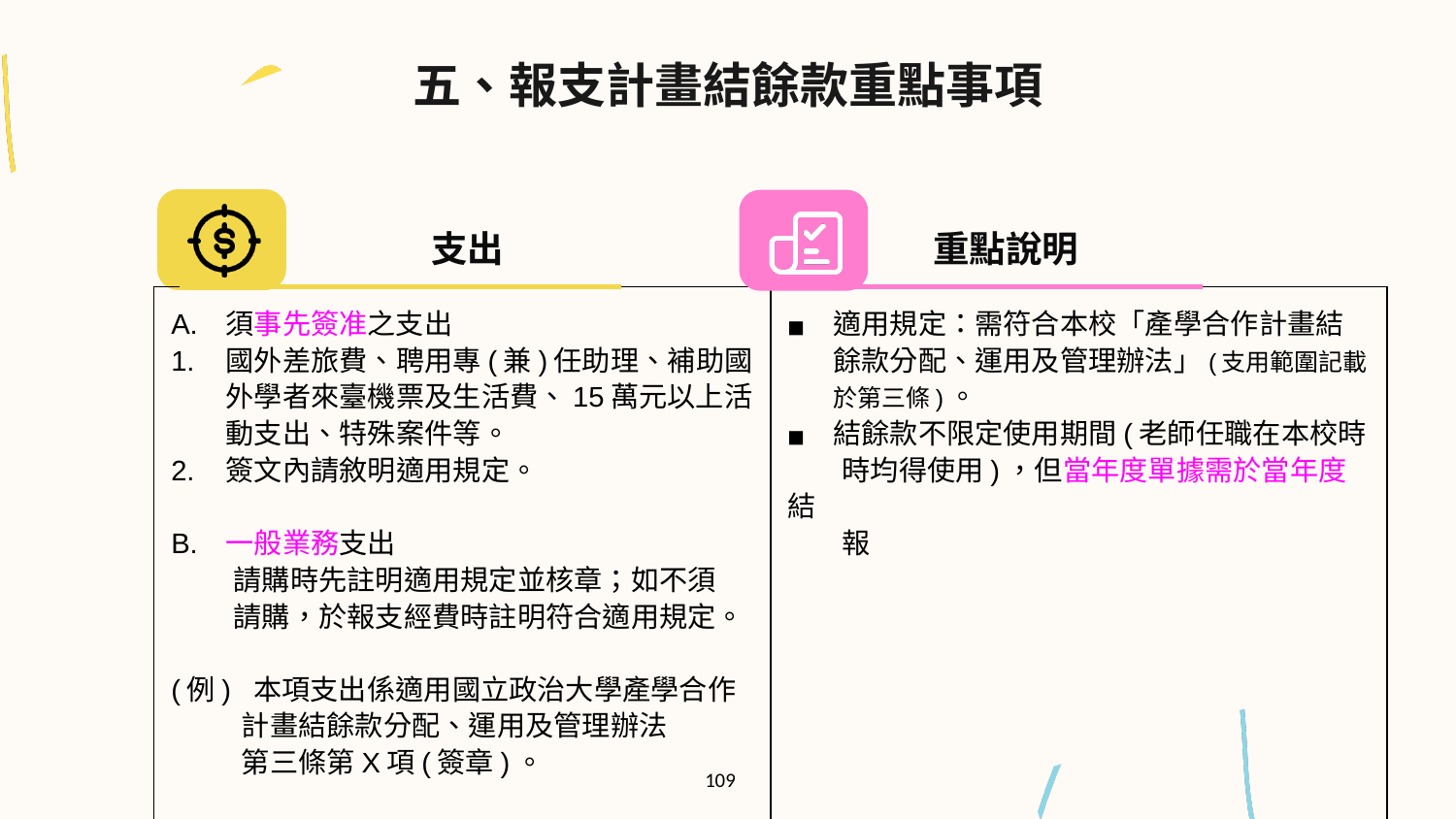

五、報支計畫結餘款重點事項

支出
重點說明

| 須事先簽准之支出 國外差旅費、聘用專(兼)任助理、補助國外學者來臺機票及生活費、15萬元以上活動支出、特殊案件等。 簽文內請敘明適用規定。 一般業務支出 請購時先註明適用規定並核章；如不須 請購，於報支經費時註明符合適用規定。 (例) 本項支出係適用國立政治大學產學合作 計畫結餘款分配、運用及管理辦法 第三條第X項(簽章)。 | 適用規定：需符合本校「產學合作計畫結餘款分配、運用及管理辦法」(支用範圍記載於第三條)。 結餘款不限定使用期間(老師任職在本校時 時均得使用)，但當年度單據需於當年度結 報 |
| --- | --- |

109